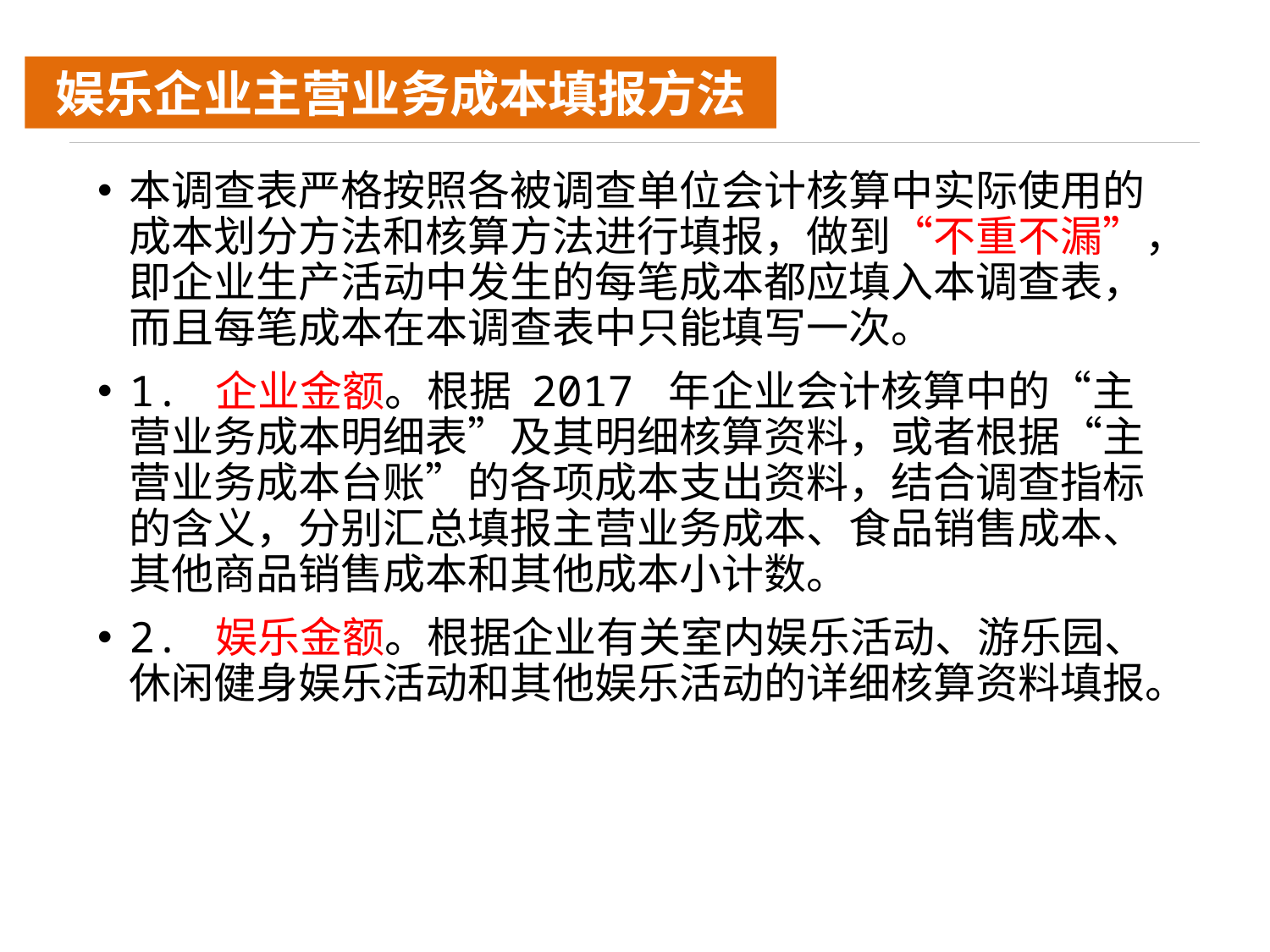

娱乐企业主营业务成本填报方法

本调查表严格按照各被调查单位会计核算中实际使用的成本划分方法和核算方法进行填报，做到“不重不漏”，即企业生产活动中发生的每笔成本都应填入本调查表，而且每笔成本在本调查表中只能填写一次。
1. 企业金额。根据 2017 年企业会计核算中的“主营业务成本明细表”及其明细核算资料，或者根据“主营业务成本台账”的各项成本支出资料，结合调查指标的含义，分别汇总填报主营业务成本、食品销售成本、其他商品销售成本和其他成本小计数。
2. 娱乐金额。根据企业有关室内娱乐活动、游乐园、休闲健身娱乐活动和其他娱乐活动的详细核算资料填报。